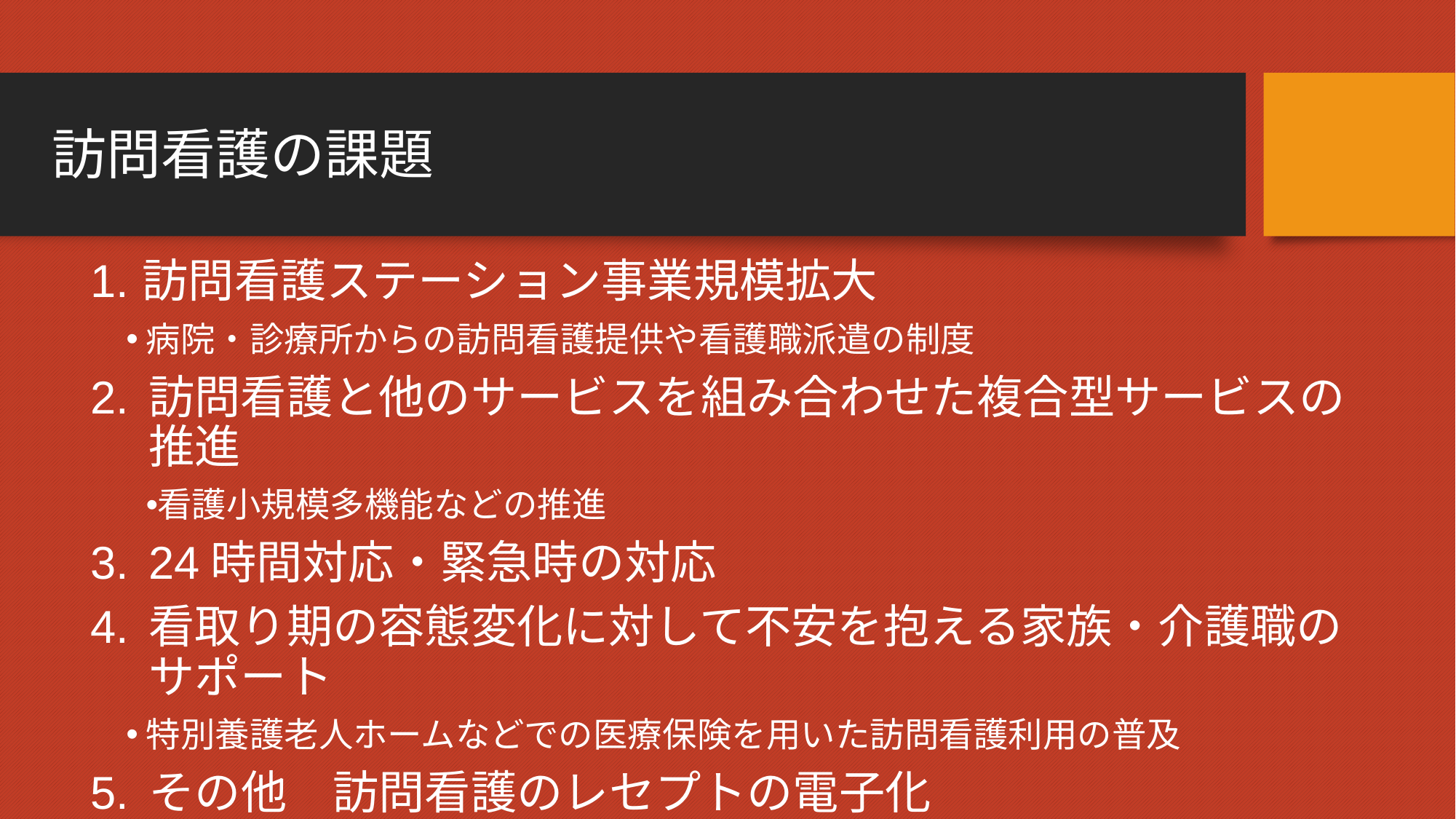

# 訪問看護の課題
訪問看護ステーション事業規模拡大
病院・診療所からの訪問看護提供や看護職派遣の制度
訪問看護と他のサービスを組み合わせた複合型サービスの推進
看護小規模多機能などの推進
24時間対応・緊急時の対応
看取り期の容態変化に対して不安を抱える家族・介護職の
サポート
特別養護老人ホームなどでの医療保険を用いた訪問看護利用の普及
その他　訪問看護のレセプトの電子化